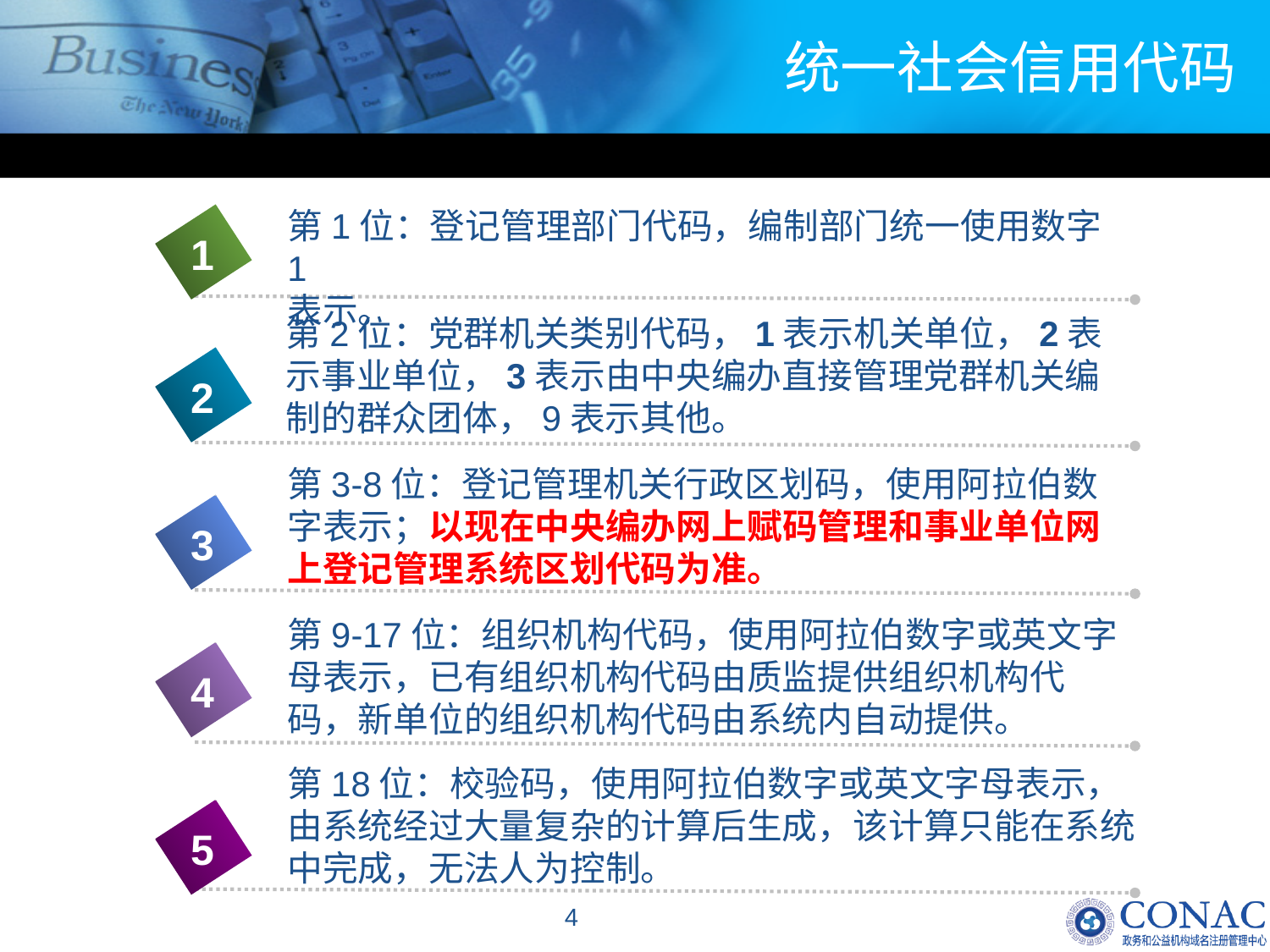

# 统一社会信用代码

第1位：登记管理部门代码，编制部门统一使用数字1
表示。

1

第2位：党群机关类别代码，1表示机关单位，2表示事业单位，3表示由中央编办直接管理党群机关编制的群众团体，9表示其他。

2

第3-8位：登记管理机关行政区划码，使用阿拉伯数字表示；以现在中央编办网上赋码管理和事业单位网上登记管理系统区划代码为准。

3

第9-17位：组织机构代码，使用阿拉伯数字或英文字母表示，已有组织机构代码由质监提供组织机构代码，新单位的组织机构代码由系统内自动提供。

4

第18位：校验码，使用阿拉伯数字或英文字母表示，由系统经过大量复杂的计算后生成，该计算只能在系统中完成，无法人为控制。

5

4